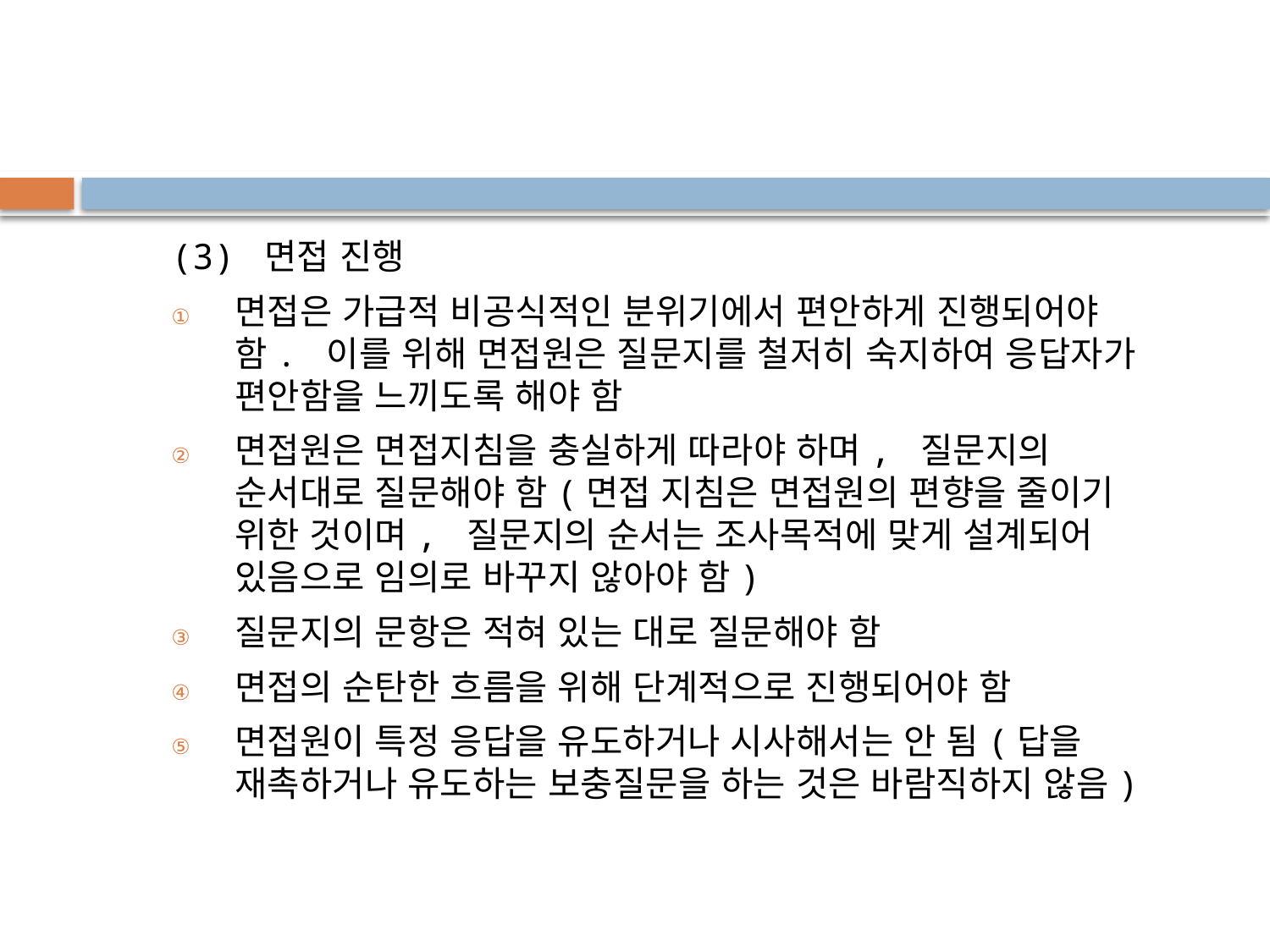

(3) 면접 진행
면접은 가급적 비공식적인 분위기에서 편안하게 진행되어야 함. 이를 위해 면접원은 질문지를 철저히 숙지하여 응답자가 편안함을 느끼도록 해야 함
면접원은 면접지침을 충실하게 따라야 하며, 질문지의 순서대로 질문해야 함(면접 지침은 면접원의 편향을 줄이기 위한 것이며, 질문지의 순서는 조사목적에 맞게 설계되어 있음으로 임의로 바꾸지 않아야 함)
질문지의 문항은 적혀 있는 대로 질문해야 함
면접의 순탄한 흐름을 위해 단계적으로 진행되어야 함
면접원이 특정 응답을 유도하거나 시사해서는 안 됨(답을 재촉하거나 유도하는 보충질문을 하는 것은 바람직하지 않음)